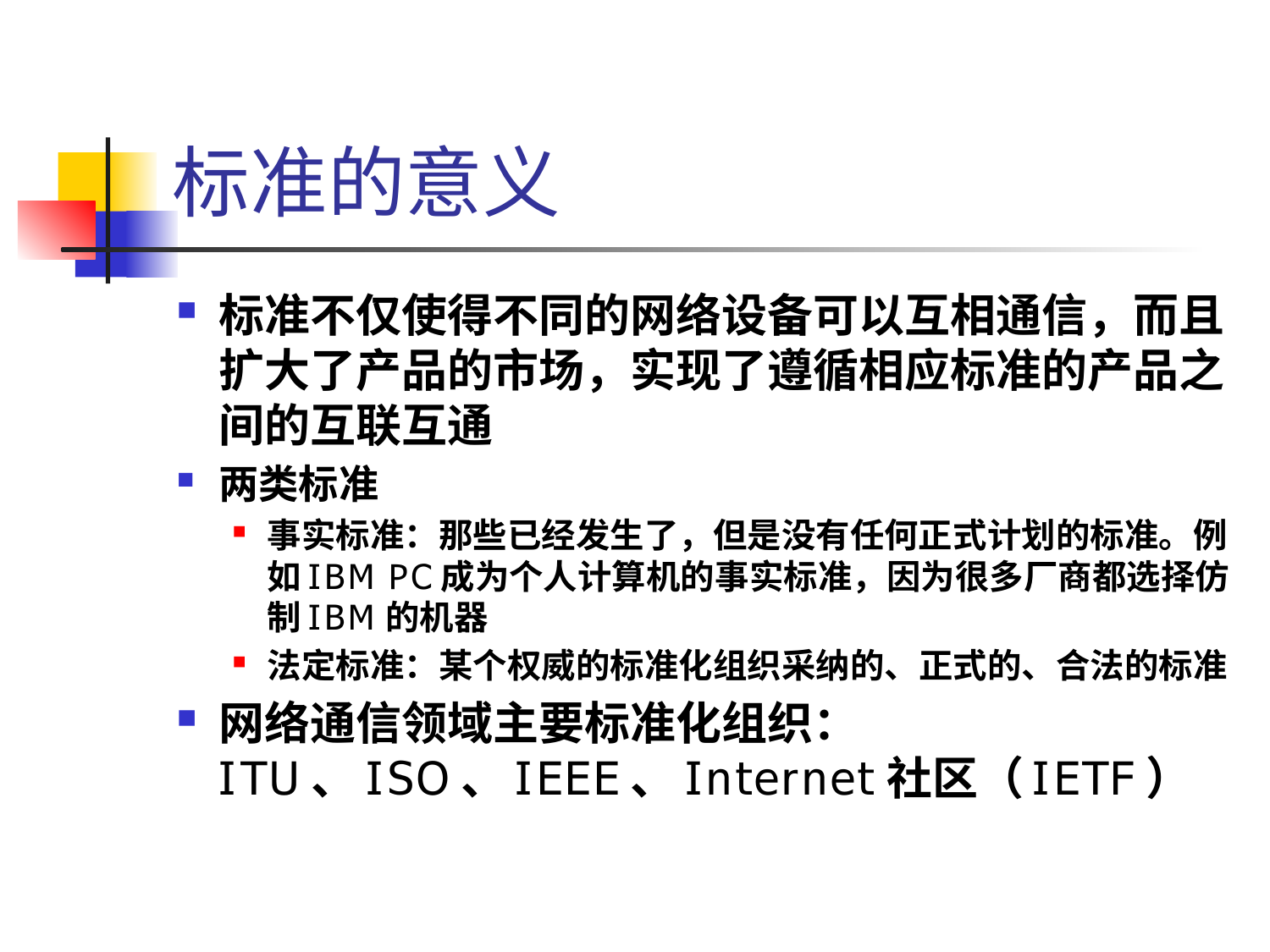

# 标准的意义
标准不仅使得不同的网络设备可以互相通信，而且扩大了产品的市场，实现了遵循相应标准的产品之间的互联互通
两类标准
事实标准：那些已经发生了，但是没有任何正式计划的标准。例如IBM PC成为个人计算机的事实标准，因为很多厂商都选择仿制IBM的机器
法定标准：某个权威的标准化组织采纳的、正式的、合法的标准
网络通信领域主要标准化组织：ITU、ISO、IEEE、Internet社区（IETF）